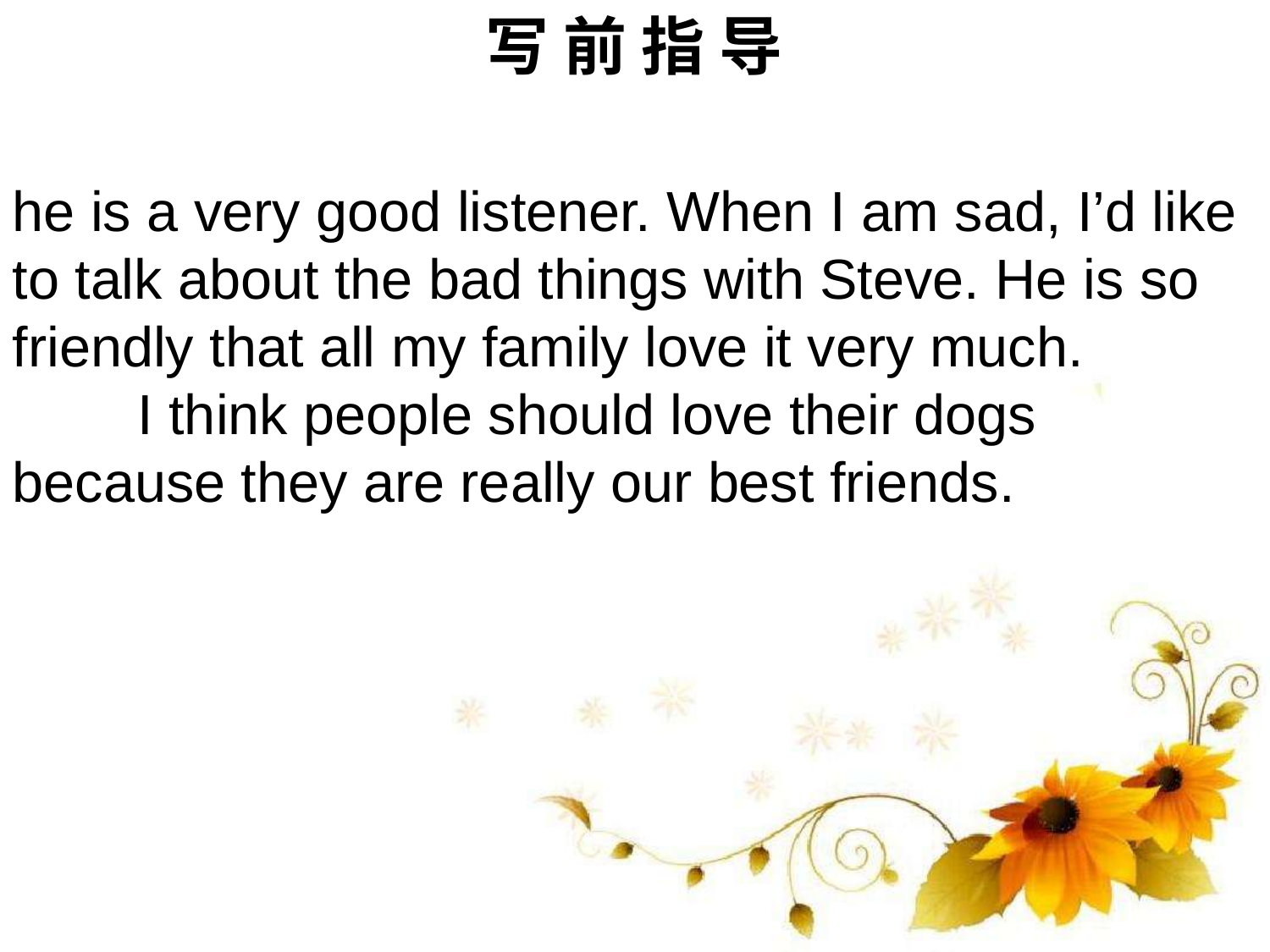

写 前 指 导
he is a very good listener. When I am sad, I’d like to talk about the bad things with Steve. He is so friendly that all my family love it very much.
        I think people should love their dogs because they are really our best friends.